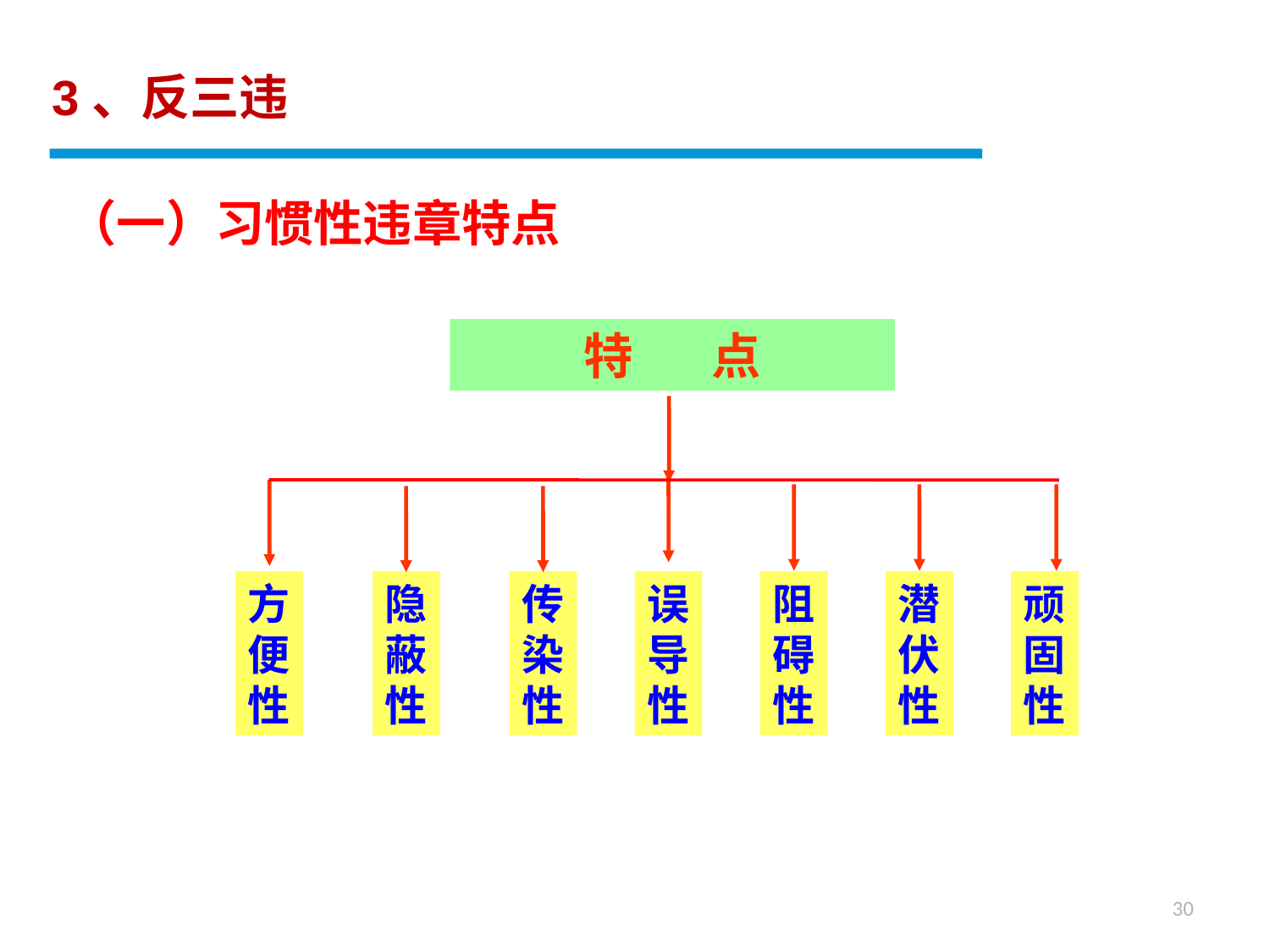

3、反三违
（一）习惯性违章特点
特       点

方
便
性
隐
蔽
性
传
染
性
误
导
性
阻
碍
性
潜
伏
性
顽
固
性
30